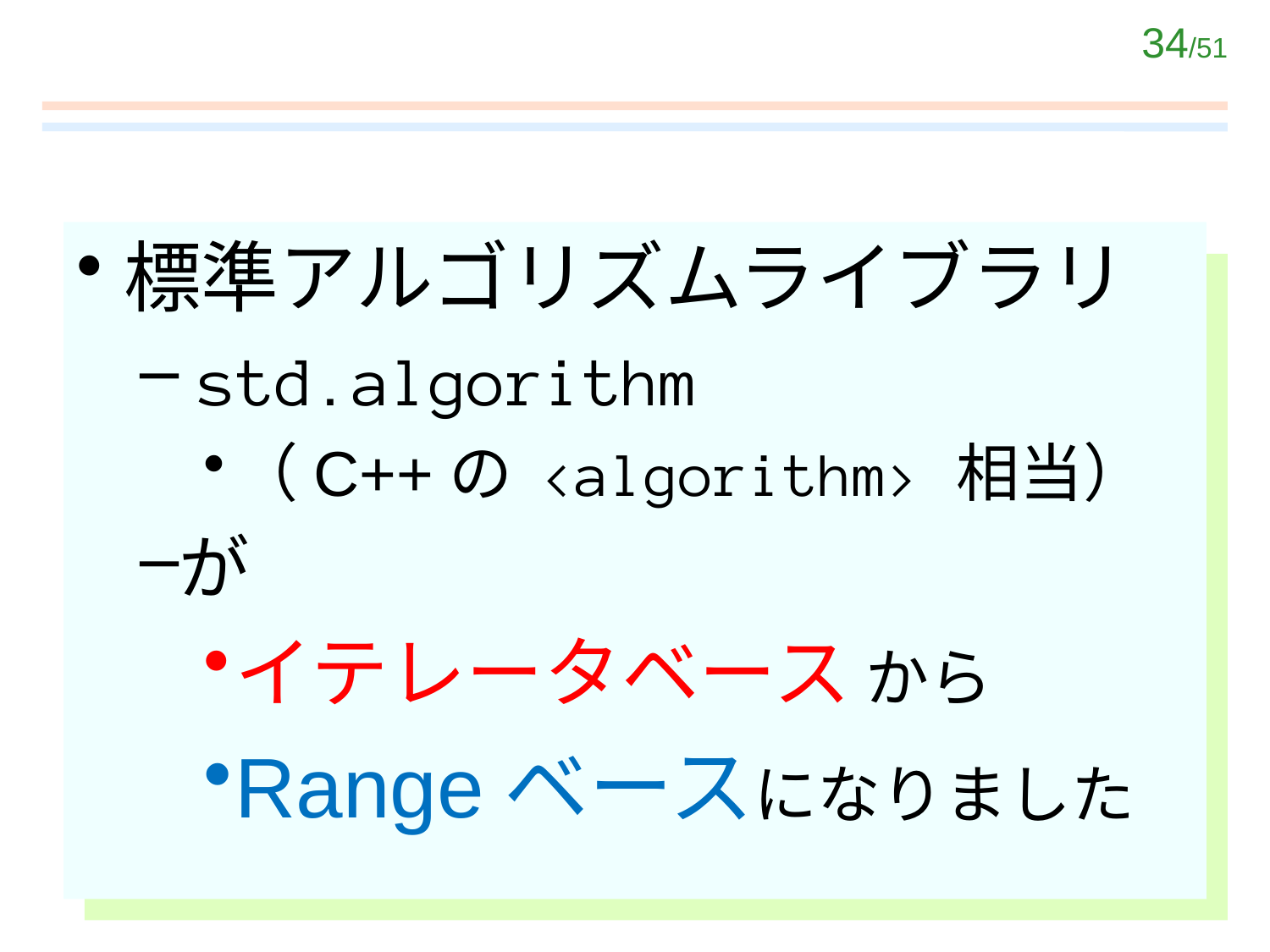

#
標準アルゴリズムライブラリ
 std.algorithm
（C++の <algorithm> 相当）
が
イテレータベース から
Rangeベースになりました